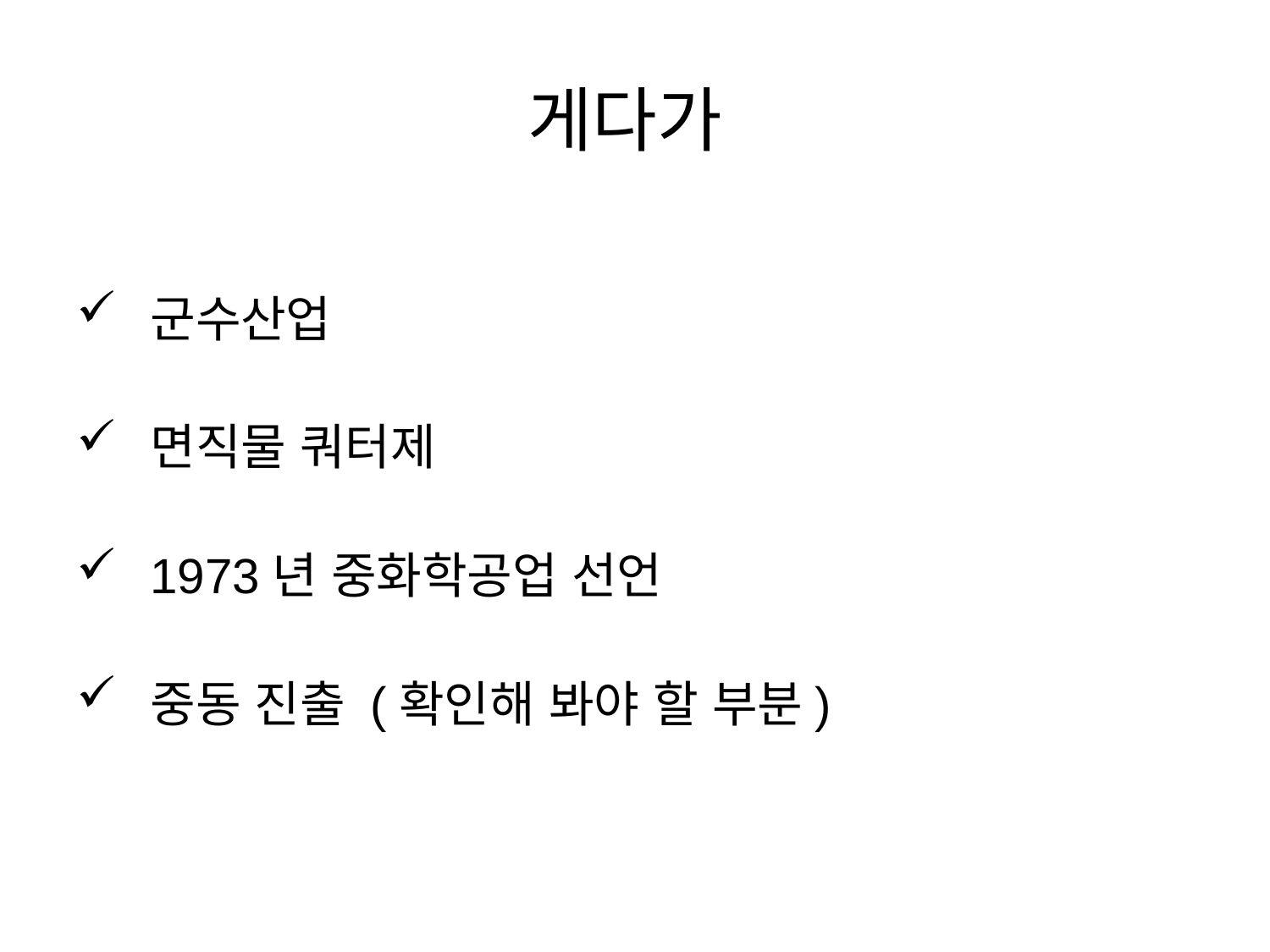

# 게다가
군수산업
면직물 쿼터제
1973년 중화학공업 선언
중동 진출 (확인해 봐야 할 부분)